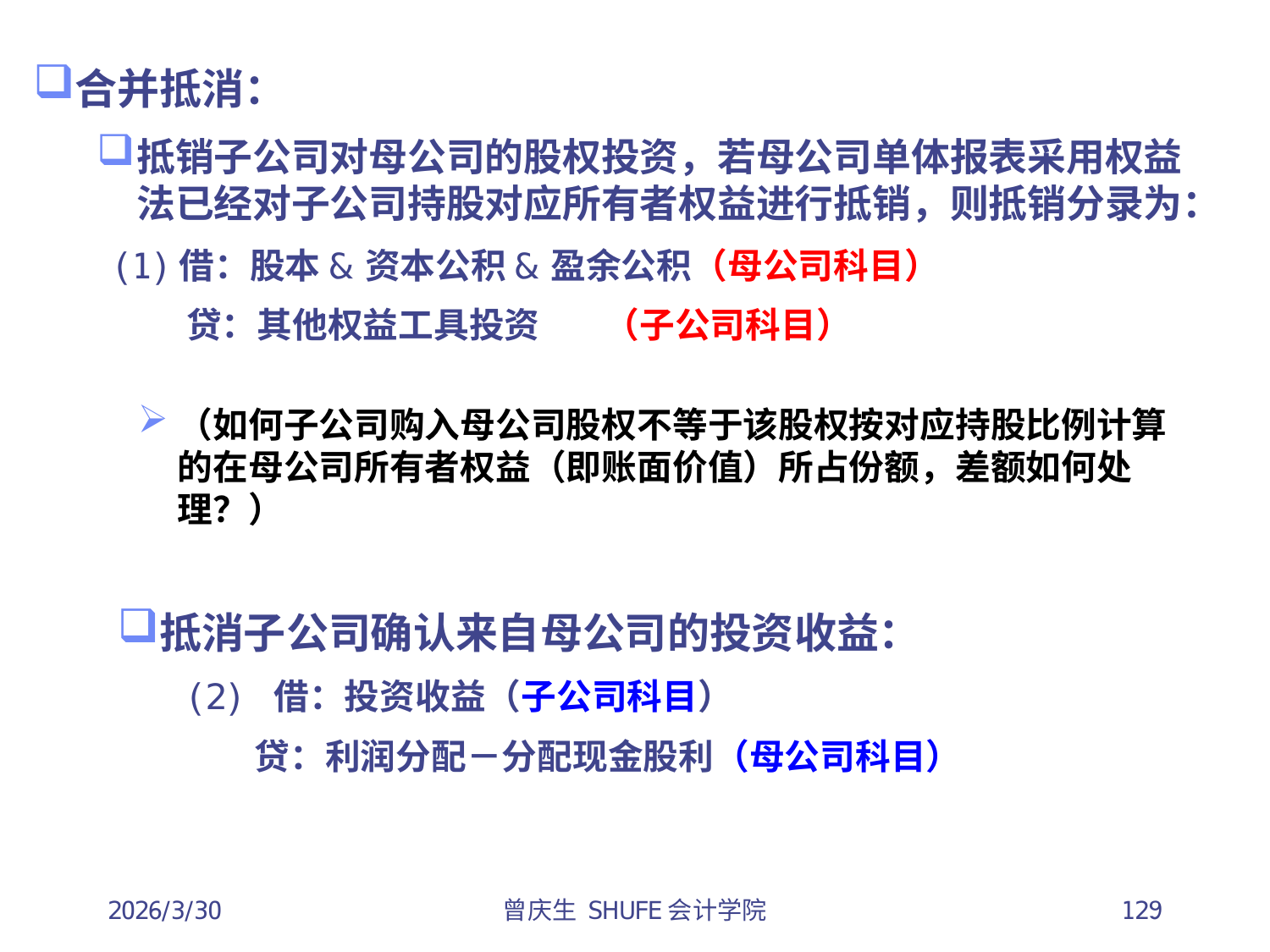

合并抵消：
抵销子公司对母公司的股权投资，若母公司单体报表采用权益法已经对子公司持股对应所有者权益进行抵销，则抵销分录为：
        (1)借：股本&资本公积&盈余公积（母公司科目）
                  贷：其他权益工具投资        （子公司科目）
（如何子公司购入母公司股权不等于该股权按对应持股比例计算的在母公司所有者权益（即账面价值）所占份额，差额如何处理？）
抵消子公司确认来自母公司的投资收益：
       (2)  借：投资收益（子公司科目）
                贷：利润分配－分配现金股利（母公司科目）
2026/3/30
曾庆生 SHUFE会计学院
129